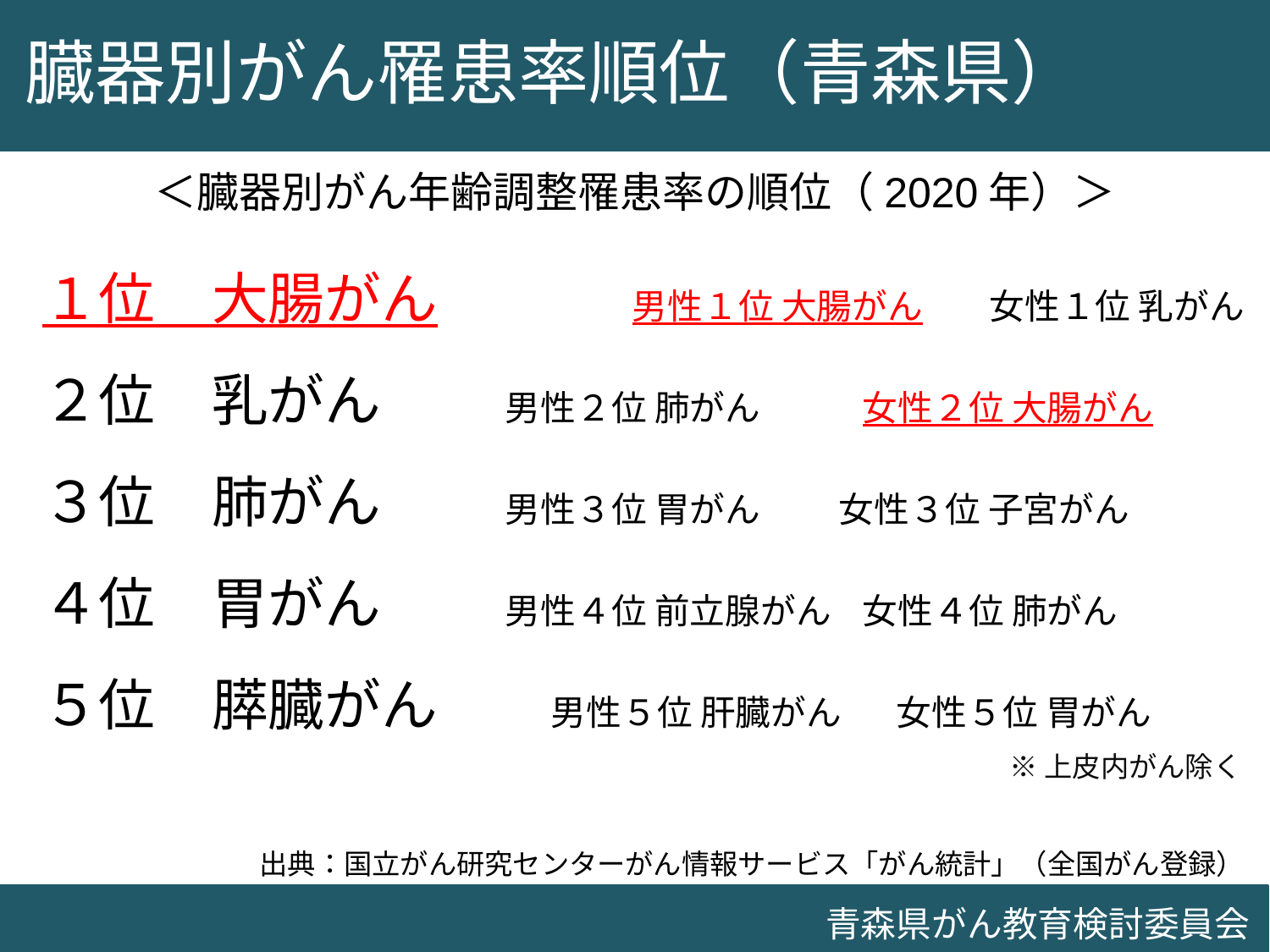

臓器別がん罹患率順位（青森県）
＜臓器別がん年齢調整罹患率の順位（2020年）＞
１位　大腸がん	　  男性１位 大腸がん　    女性１位 乳がん
２位　乳がん	　  男性２位 肺がん　　    女性２位 大腸がん
３位　肺がん	　  男性３位 胃がん          女性３位 子宮がん
４位　胃がん	　  男性４位 前立腺がん    女性４位 肺がん
５位　膵臓がん　　男性５位 肝臓がん       女性５位 胃がん
※上皮内がん除く
出典：国立がん研究センターがん情報サービス「がん統計」（全国がん登録）

　　　　　青森県がん教育検討委員会